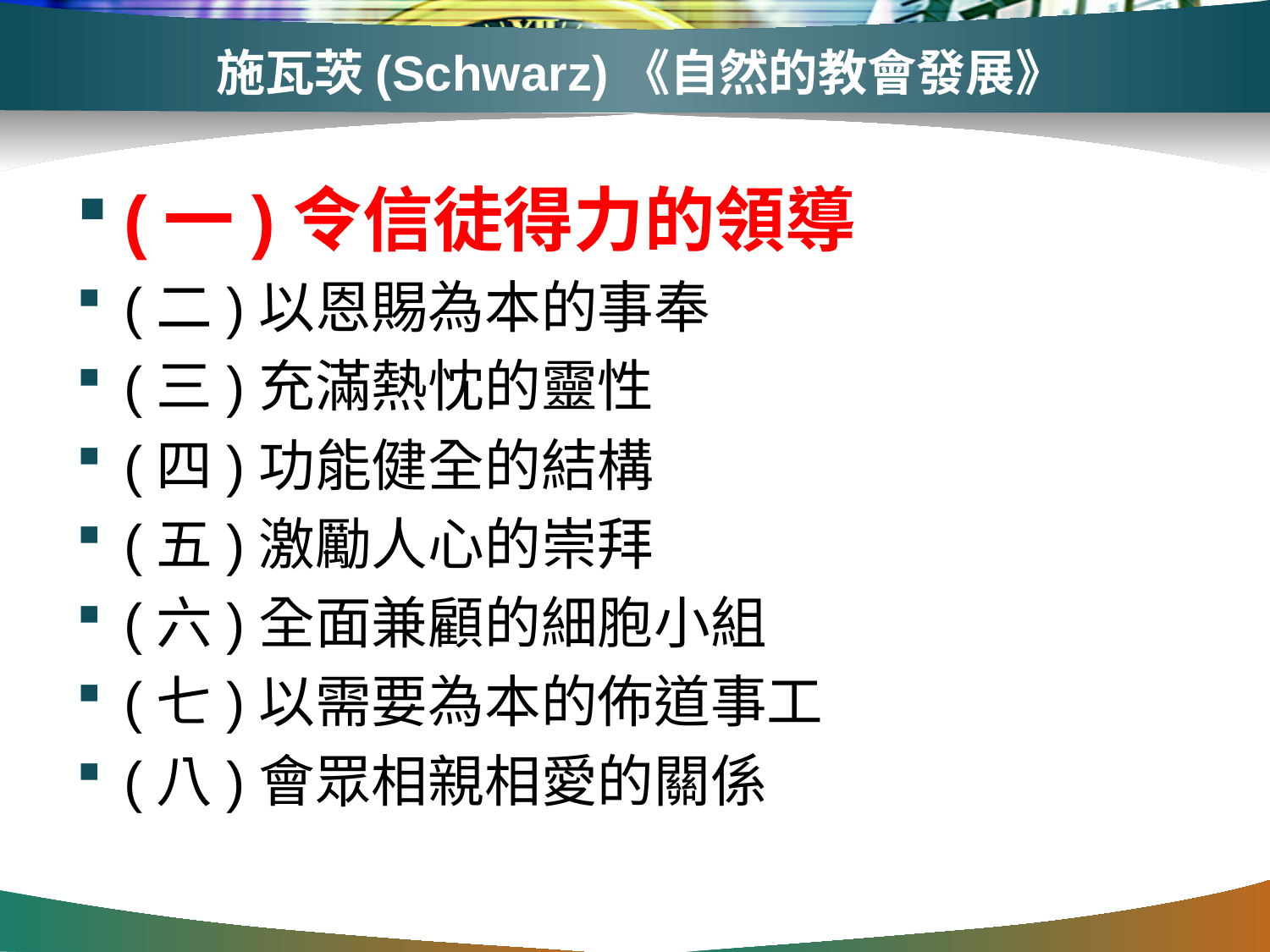

# 施瓦茨(Schwarz)《自然的教會發展》
(一)令信徒得力的領導
(二)以恩賜為本的事奉
(三)充滿熱忱的靈性
(四)功能健全的結構
(五)激勵人心的崇拜
(六)全面兼顧的細胞小組
(七)以需要為本的佈道事工
(八)會眾相親相愛的關係